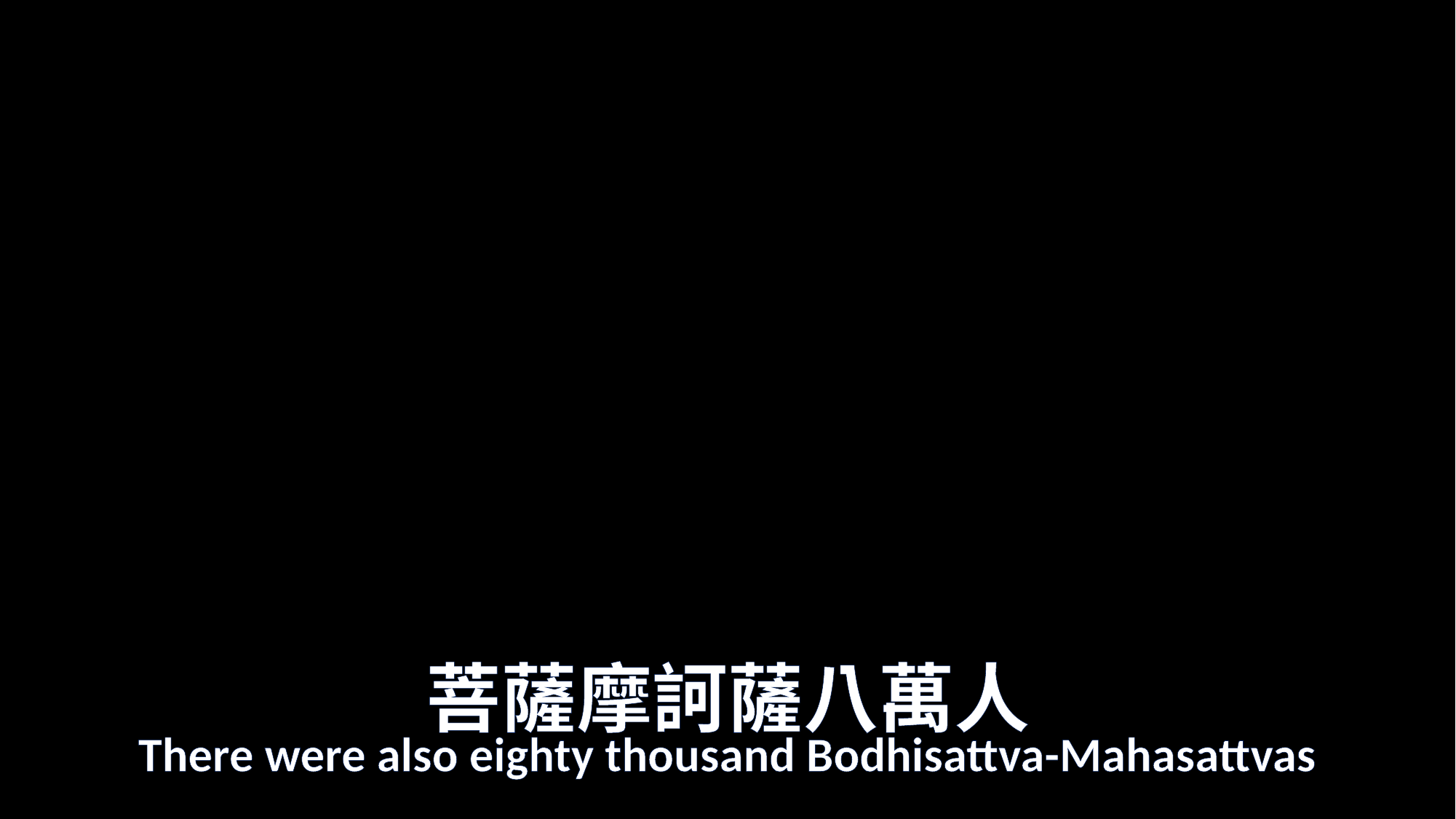

# 菩薩摩訶薩八萬人
There were also eighty thousand Bodhisattva-Mahasattvas